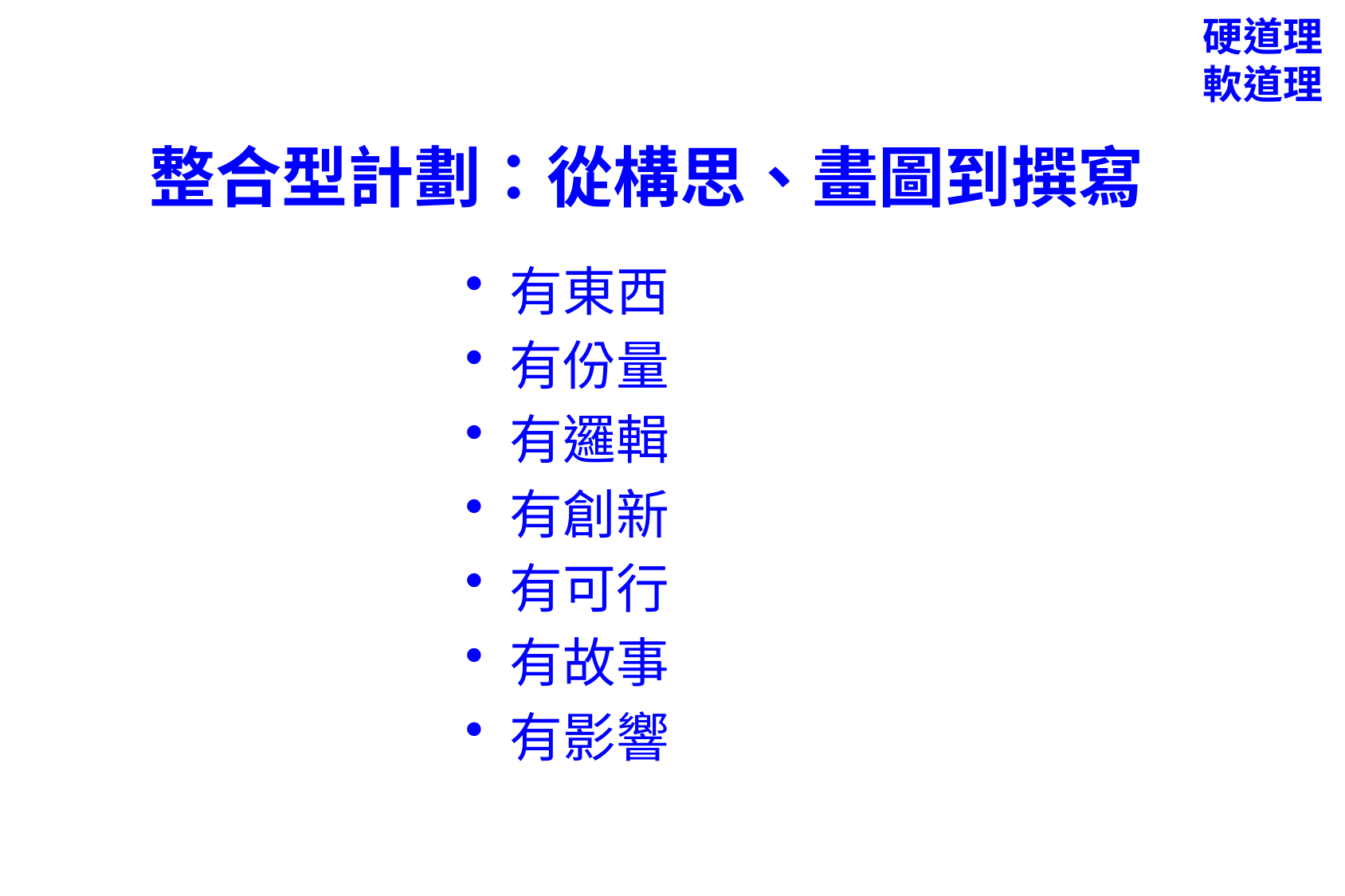

硬道理
軟道理

# 整合型計劃：從構思、畫圖到撰寫
有東西
有份量
有邏輯
有創新
有可行
有故事
有影響